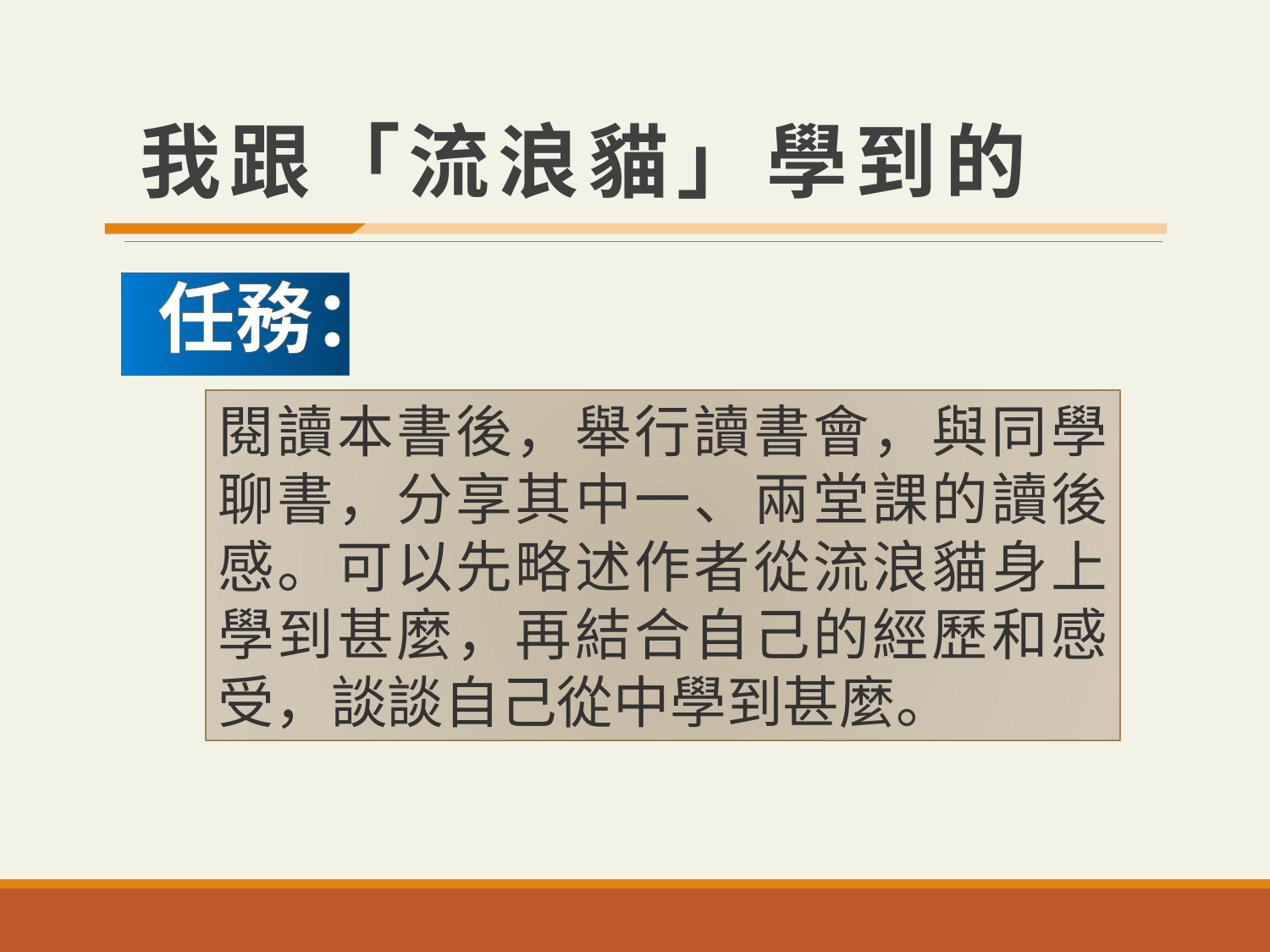

我跟「流浪貓」學到的

 任務：

閱讀本書後，舉行讀書會，與同學聊書，分享其中一、兩堂課的讀後感。可以先略述作者從流浪貓身上學到甚麼，再結合自己的經歷和感受，談談自己從中學到甚麼。